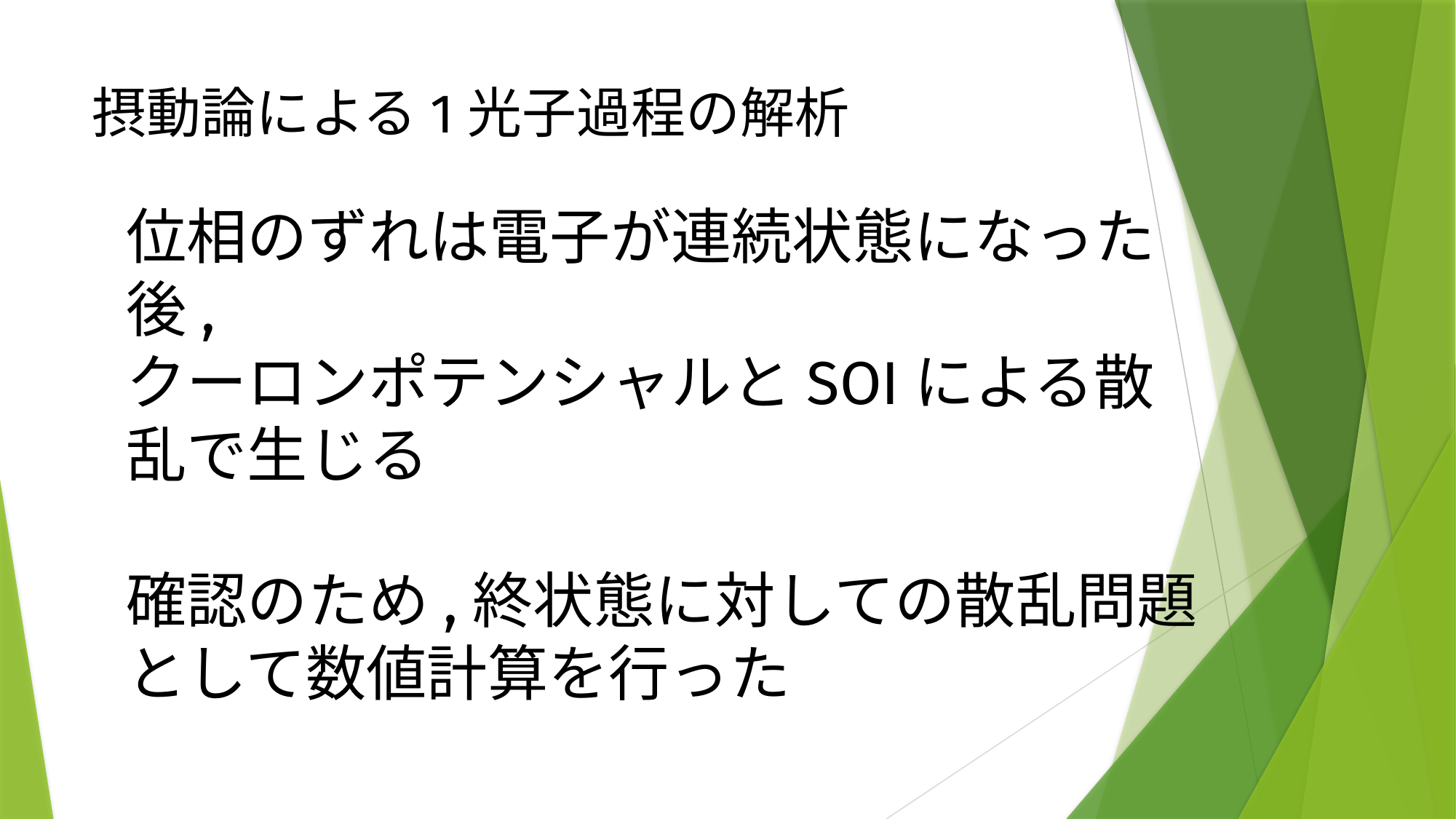

# 摂動論による1光子過程の解析
位相のずれは電子が連続状態になった後,
クーロンポテンシャルとSOIによる散乱で生じる

確認のため,終状態に対しての散乱問題として数値計算を行った